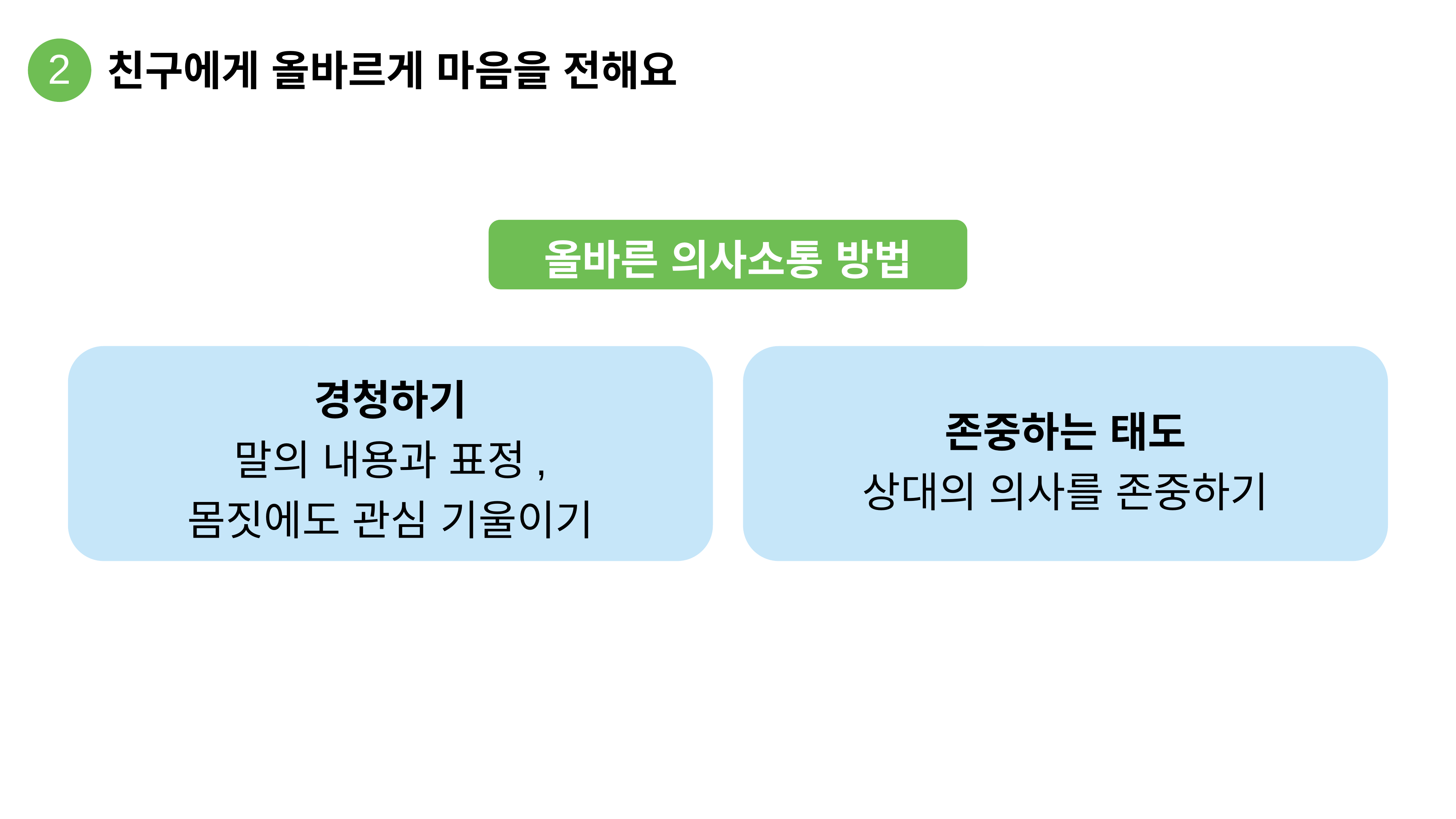

2
친구에게 올바르게 마음을 전해요

올바른 의사소통 방법

경청하기
말의 내용과 표정, 몸짓에도 관심 기울이기

존중하는 태도
상대의 의사를 존중하기